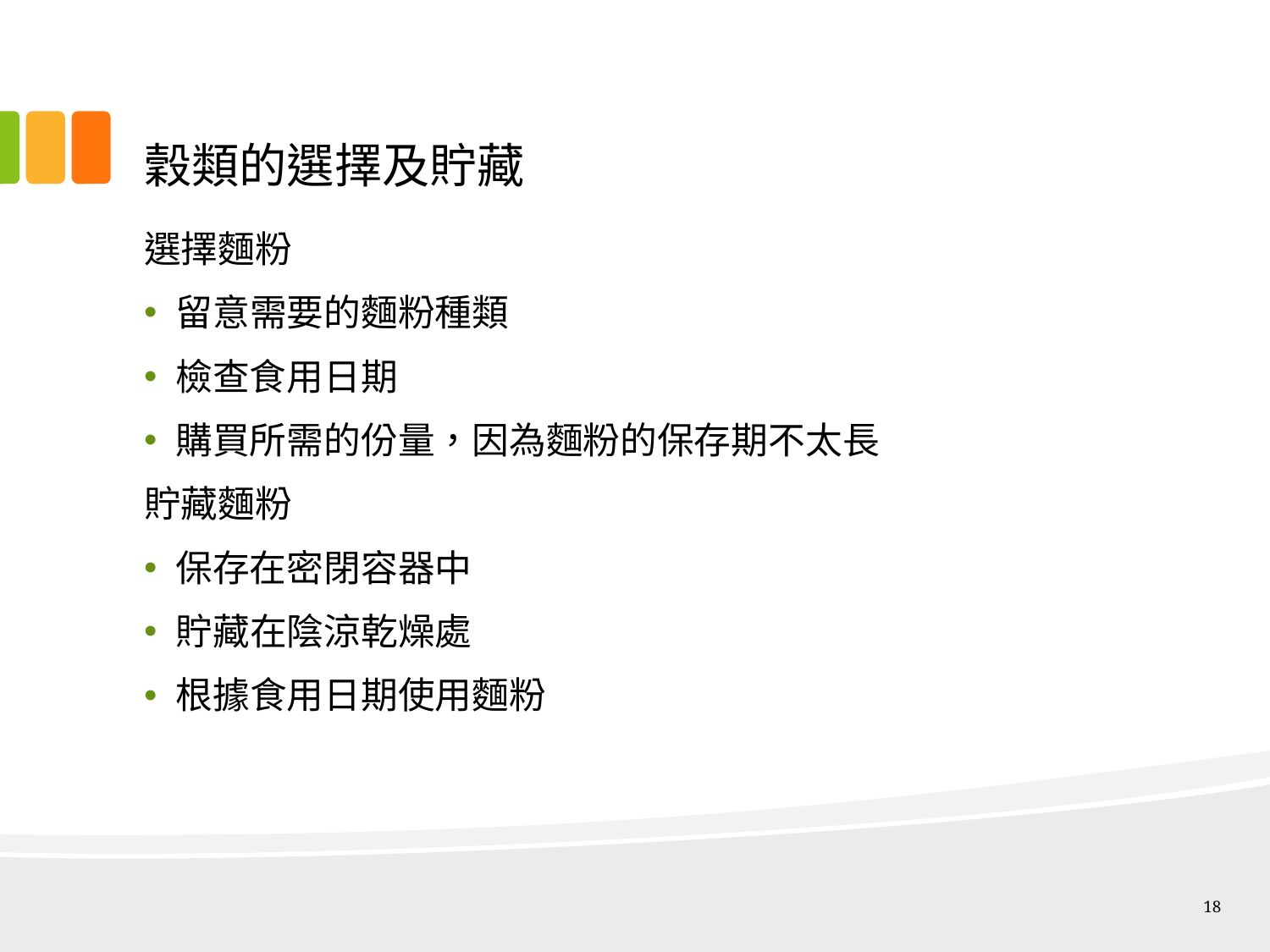

# 穀類的選擇及貯藏
選擇麵粉
留意需要的麵粉種類
檢查食用日期
購買所需的份量，因為麵粉的保存期不太長
貯藏麵粉
保存在密閉容器中
貯藏在陰涼乾燥處
根據食用日期使用麵粉
18